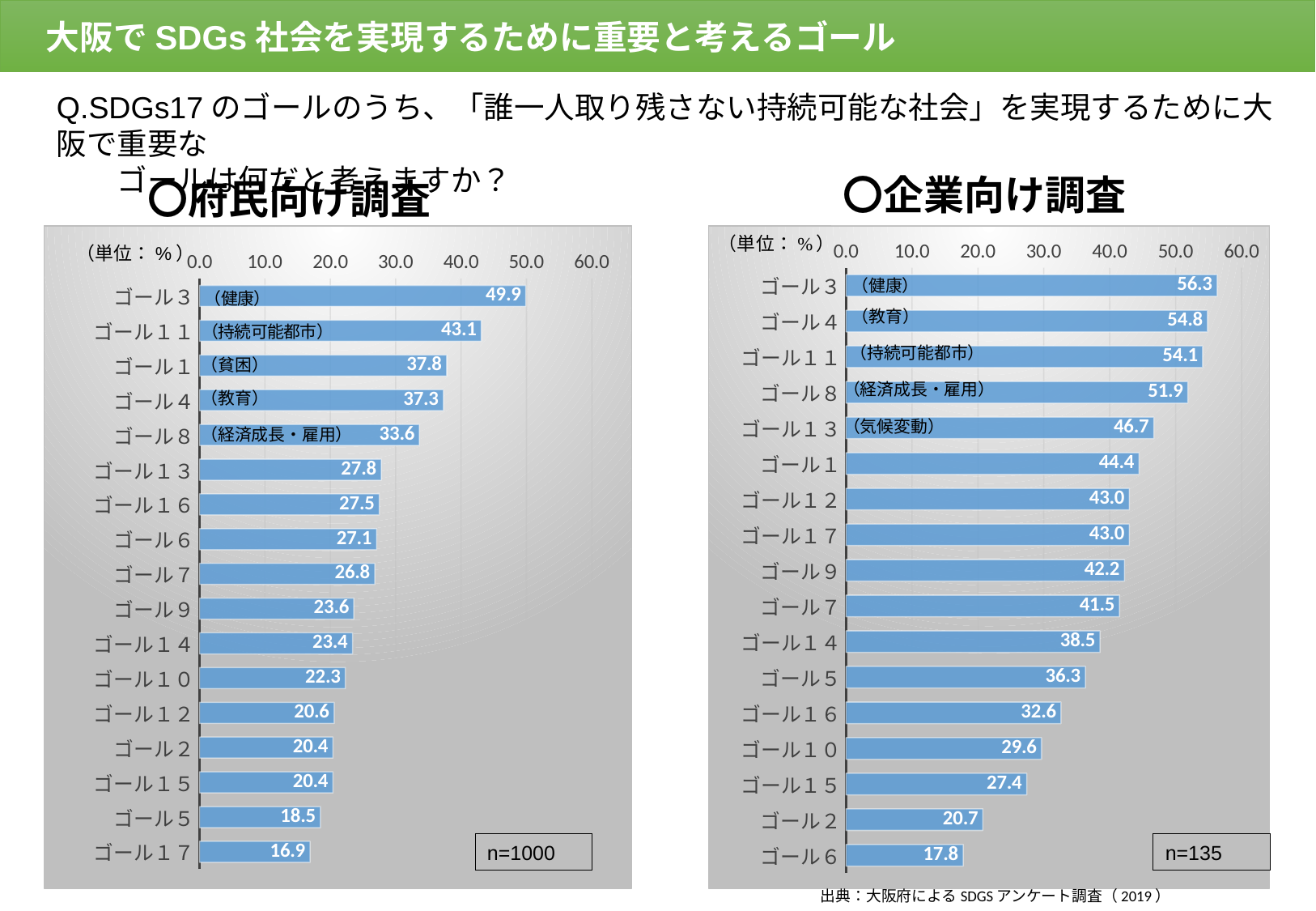

大阪でSDGs社会を実現するために重要と考えるゴール
Q.SDGs17のゴールのうち、「誰一人取り残さない持続可能な社会」を実現するために大阪で重要な
　　ゴールは何だと考えますか？
〇企業向け調査
〇府民向け調査

### Chart

| Category | 全体 |
|---|---|
| ゴール３ | 49.9 |
| ゴール１１ | 43.1 |
| ゴール１ | 37.8 |
| ゴール４ | 37.3 |
| ゴール８ | 33.6 |
| ゴール１３ | 27.8 |
| ゴール１６ | 27.5 |
| ゴール６ | 27.1 |
| ゴール７ | 26.8 |
| ゴール９ | 23.6 |
| ゴール１４ | 23.4 |
| ゴール１０ | 22.3 |
| ゴール１２ | 20.6 |
| ゴール２ | 20.4 |
| ゴール１５ | 20.4 |
| ゴール５ | 18.5 |
| ゴール１７ | 16.9 |

### Chart

| Category | 企業等に属する人 |
|---|---|
| ゴール３ | 56.2962962962963 |
| ゴール４ | 54.81481481481482 |
| ゴール１１ | 54.074074074074076 |
| ゴール８ | 51.85185185185185 |
| ゴール１３ | 46.666666666666664 |
| ゴール１ | 44.44444444444444 |
| ゴール１２ | 42.96296296296296 |
| ゴール１７ | 42.96296296296296 |
| ゴール９ | 42.22222222222222 |
| ゴール７ | 41.48148148148148 |
| ゴール１４ | 38.51851851851852 |
| ゴール５ | 36.2962962962963 |
| ゴール１６ | 32.592592592592595 |
| ゴール１０ | 29.629629629629626 |
| ゴール１５ | 27.40740740740741 |
| ゴール２ | 20.74074074074074 |
| ゴール６ | 17.77777777777778 |
（単位：%）
（健康）
（教育）
（持続可能都市）
（貧困）
（経済成長・雇用）
（教育）
（気候変動）
（経済成長・雇用）
n=1000
n=135
出典：大阪府によるSDGSアンケート調査（2019）